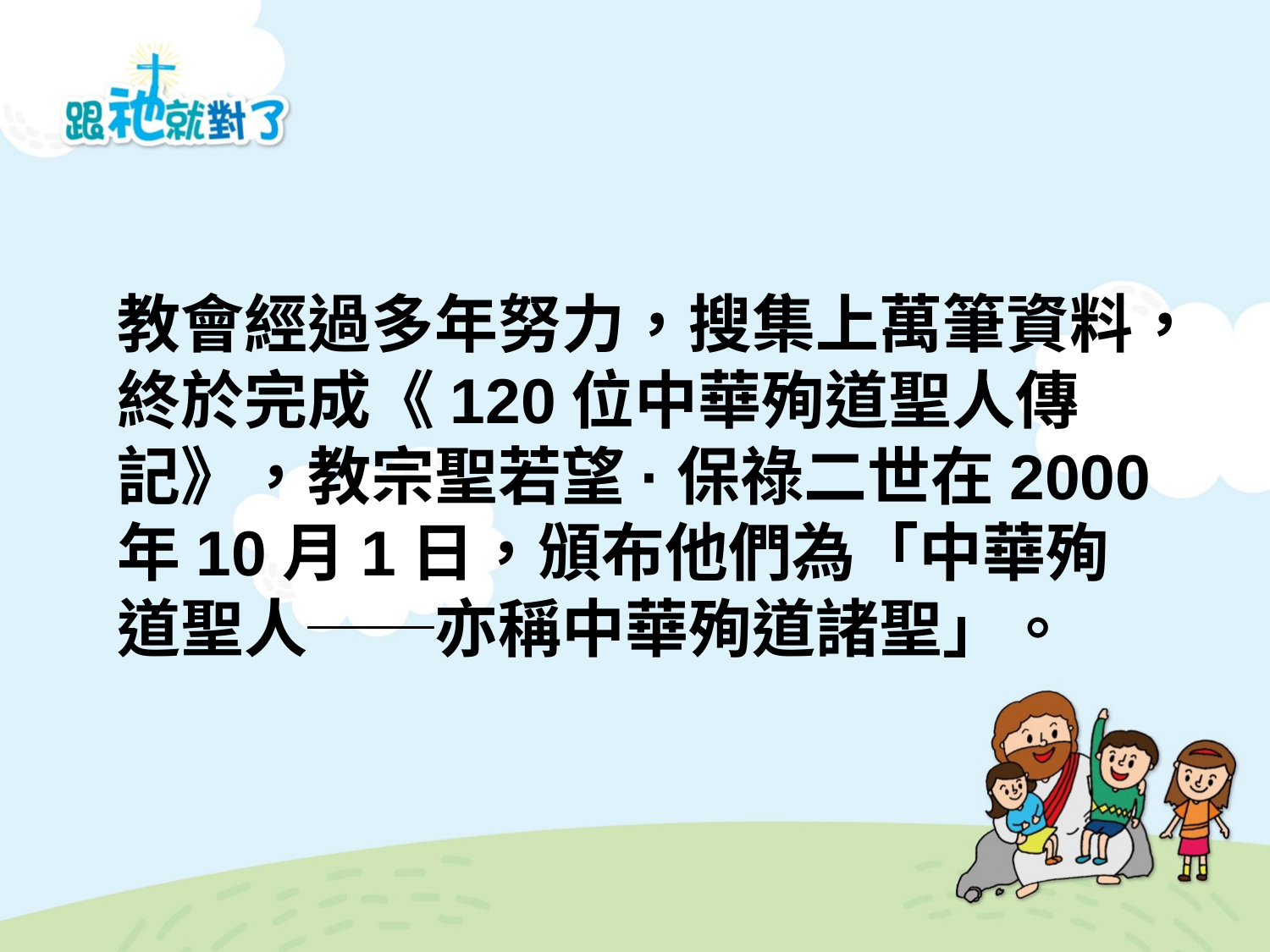

教會經過多年努力，搜集上萬筆資料，終於完成《120位中華殉道聖人傳記》，教宗聖若望·保祿二世在2000年10月1日，頒布他們為「中華殉道聖人──亦稱中華殉道諸聖」。